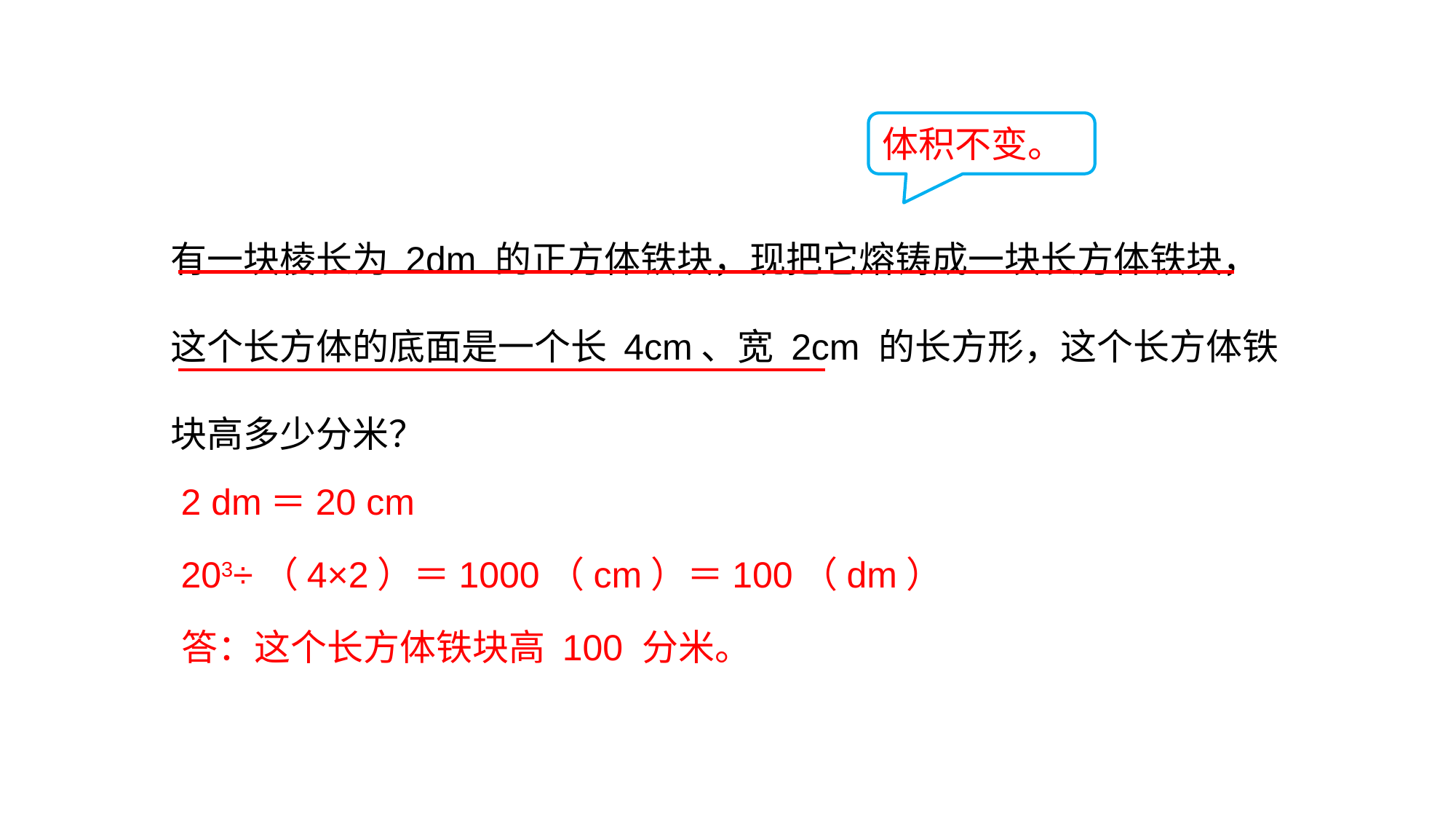

体积不变。
有一块棱长为 2dm 的正方体铁块，现把它熔铸成一块长方体铁块，这个长方体的底面是一个长 4cm、宽 2cm 的长方形，这个长方体铁块高多少分米？
    2 dm＝20 cm
    203÷（4×2）＝1000（cm）＝100（dm）
    答：这个长方体铁块高 100 分米。